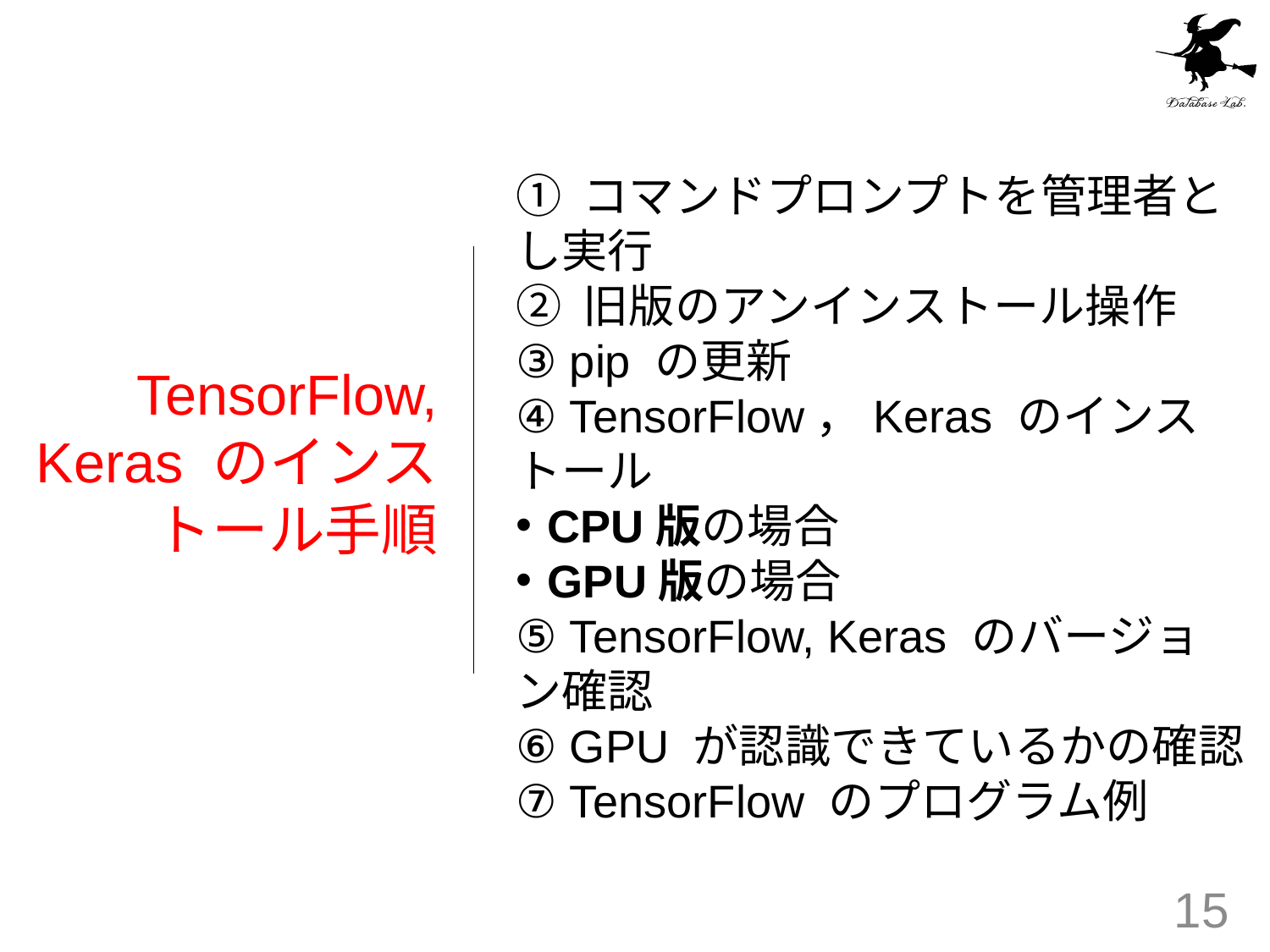

① コマンドプロンプトを管理者とし実行
② 旧版のアンインストール操作
③ pip の更新
④ TensorFlow，Keras のインストール
CPU版の場合
GPU版の場合
⑤ TensorFlow, Keras のバージョン確認
⑥ GPU が認識できているかの確認
⑦ TensorFlow のプログラム例
# TensorFlow, Keras のインストール手順
15